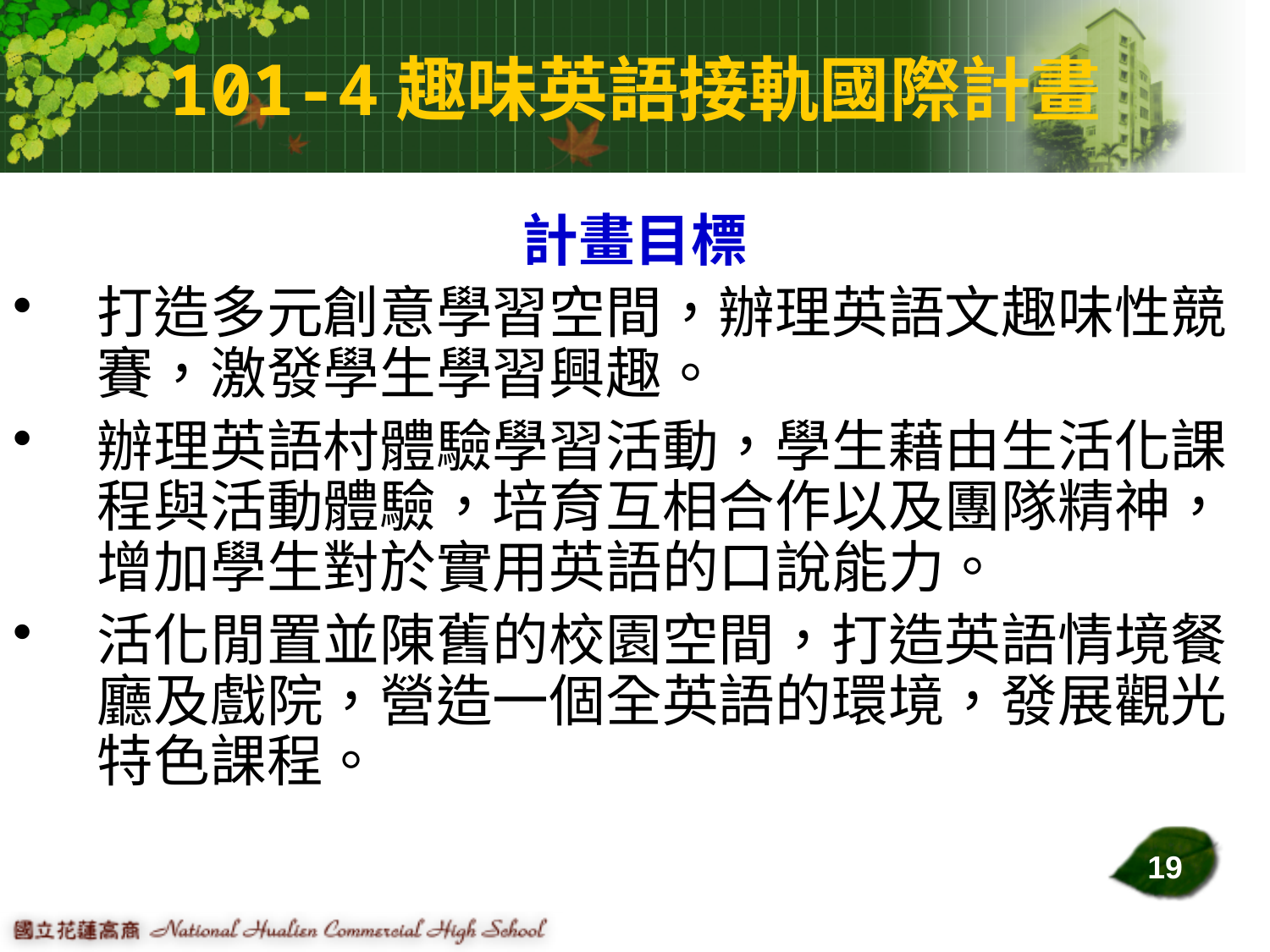

# 101-4趣味英語接軌國際計畫
計畫目標
打造多元創意學習空間，辦理英語文趣味性競賽，激發學生學習興趣。
辦理英語村體驗學習活動，學生藉由生活化課程與活動體驗，培育互相合作以及團隊精神，增加學生對於實用英語的口說能力。
活化閒置並陳舊的校園空間，打造英語情境餐廳及戲院，營造一個全英語的環境，發展觀光特色課程。